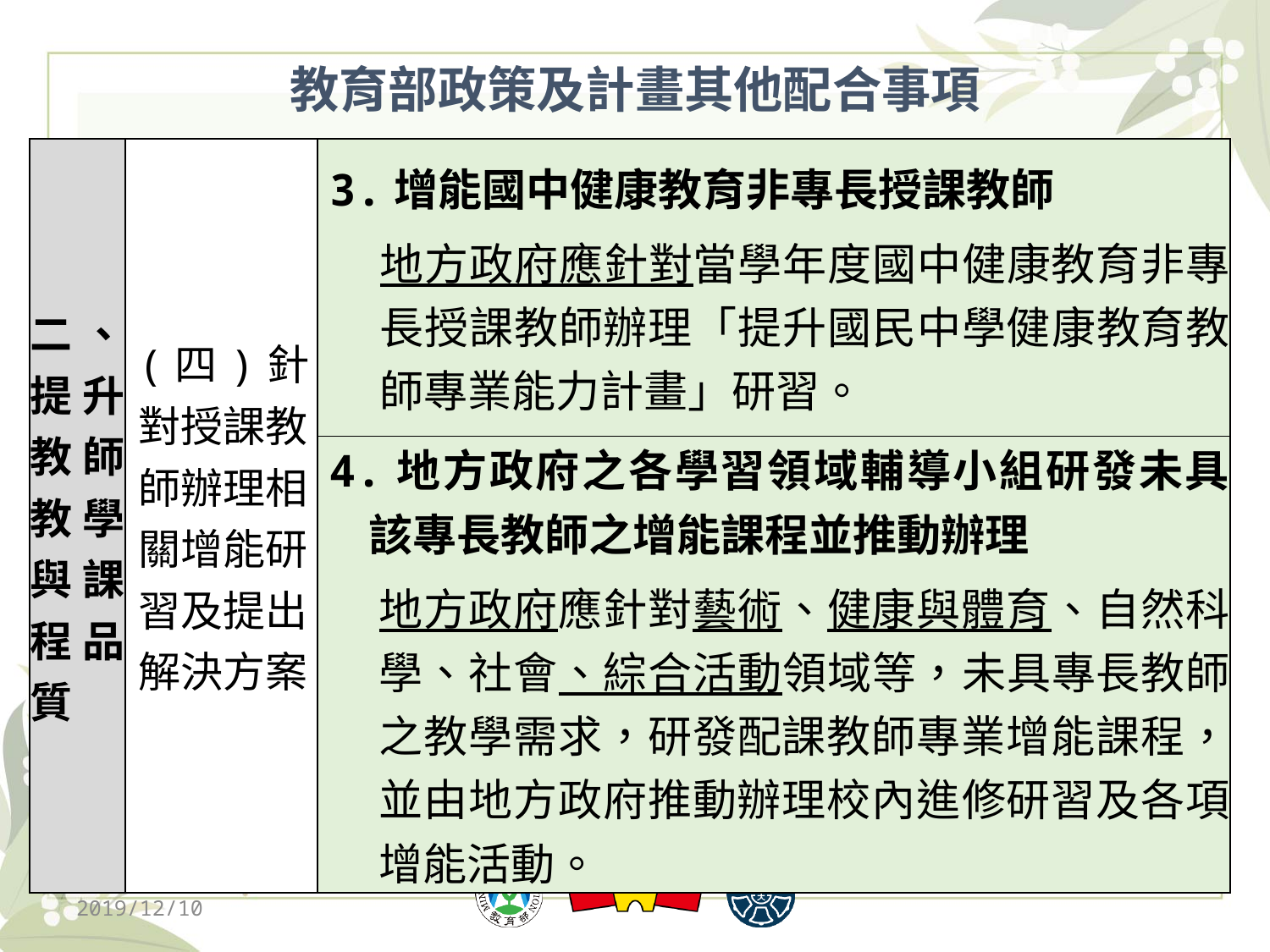

# 教育部政策及計畫其他配合事項
| 二、提升教師教學與課程品質 | (四)針對授課教師辦理相關增能研習及提出解決方案 | 3.增能國中健康教育非專長授課教師 地方政府應針對當學年度國中健康教育非專長授課教師辦理「提升國民中學健康教育教師專業能力計畫」研習。 |
| --- | --- | --- |
|  |  | 4.地方政府之各學習領域輔導小組研發未具該專長教師之增能課程並推動辦理 地方政府應針對藝術、健康與體育、自然科學、社會、綜合活動領域等，未具專長教師之教學需求，研發配課教師專業增能課程，並由地方政府推動辦理校內進修研習及各項增能活動。 |

2019/12/10